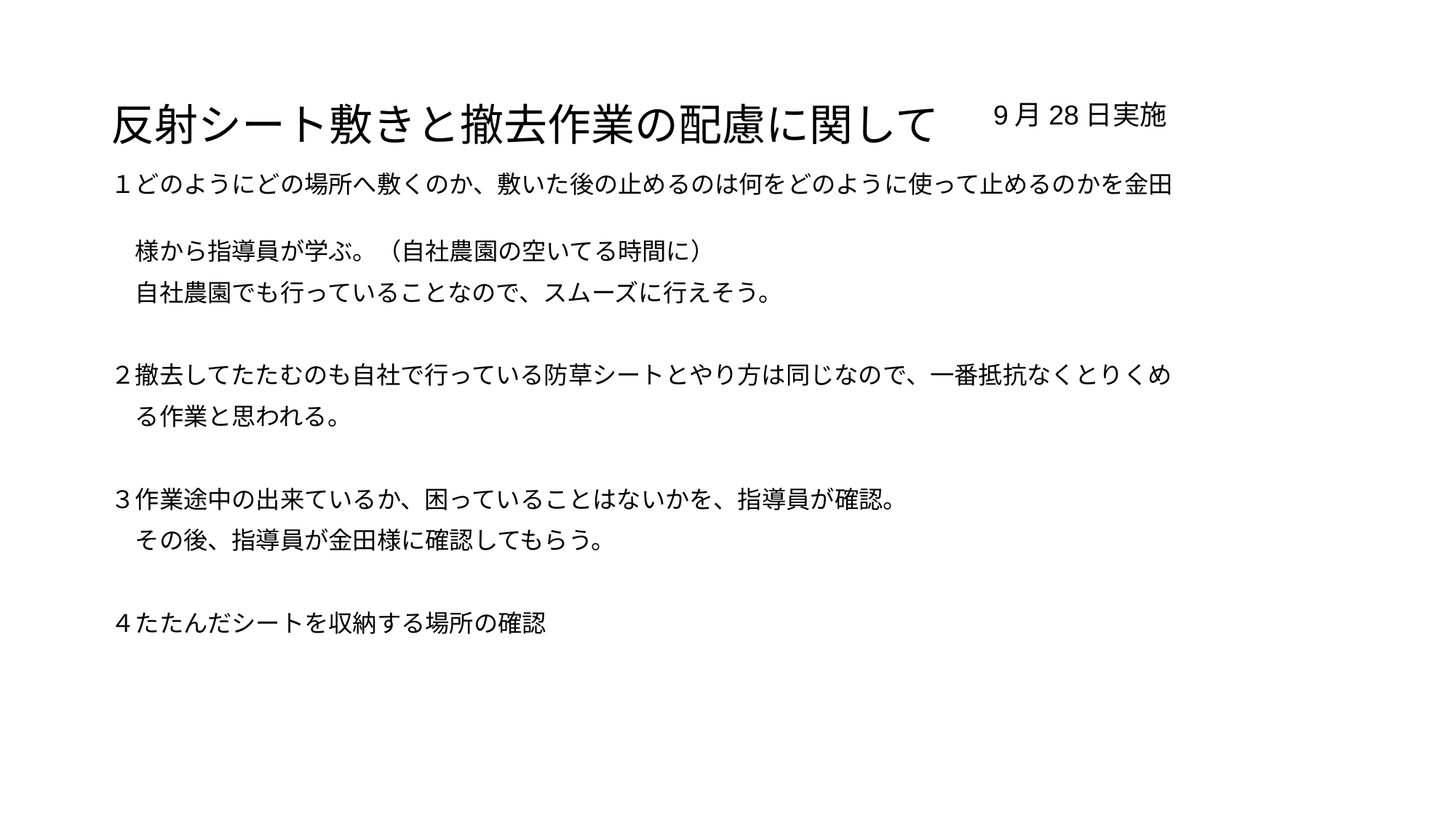

# 反射シート敷きと撤去作業の配慮に関して
9月28日実施
１どのようにどの場所へ敷くのか、敷いた後の止めるのは何をどのように使って止めるのかを金田
　様から指導員が学ぶ。（自社農園の空いてる時間に）
　自社農園でも行っていることなので、スムーズに行えそう。

２撤去してたたむのも自社で行っている防草シートとやり方は同じなので、一番抵抗なくとりくめ
　る作業と思われる。

３作業途中の出来ているか、困っていることはないかを、指導員が確認。
　その後、指導員が金田様に確認してもらう。

４たたんだシートを収納する場所の確認